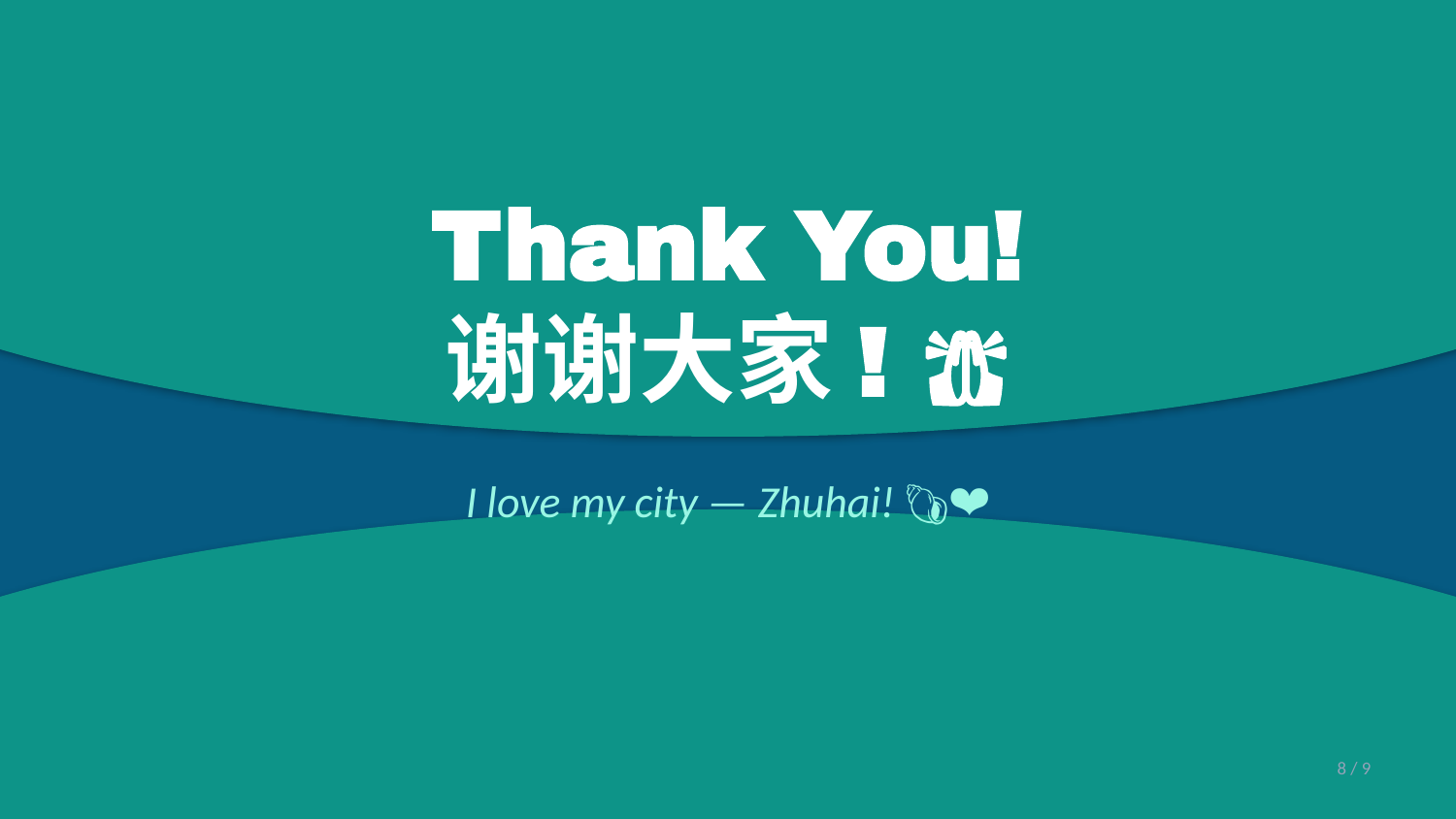

Thank You!
谢谢大家! 🙏
I love my city — Zhuhai! 🐚❤️

8 / 9